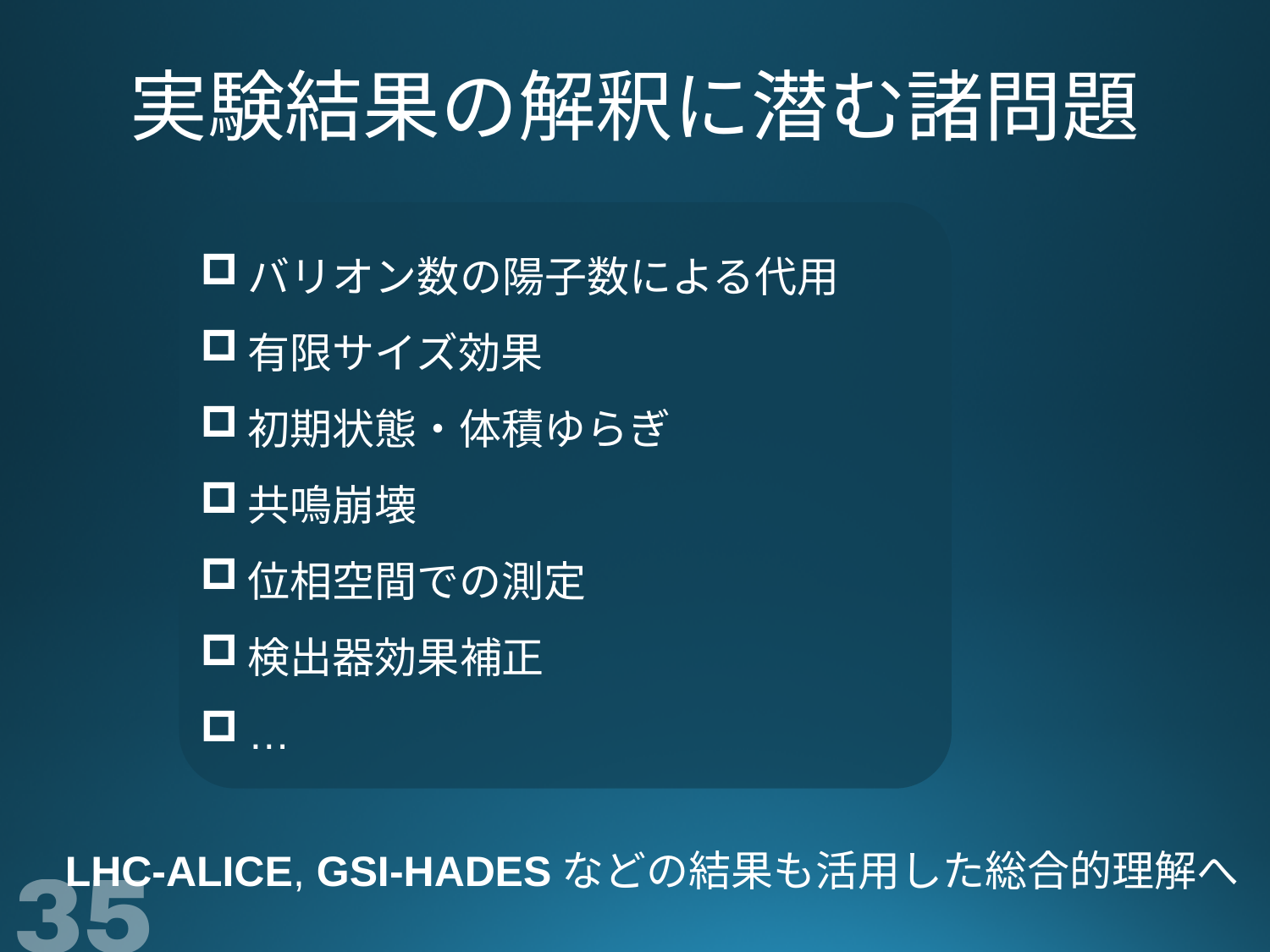

# 実験結果の解釈に潜む諸問題

バリオン数の陽子数による代用
有限サイズ効果
初期状態・体積ゆらぎ
共鳴崩壊
位相空間での測定
検出器効果補正
…
LHC-ALICE, GSI-HADESなどの結果も活用した総合的理解へ
35